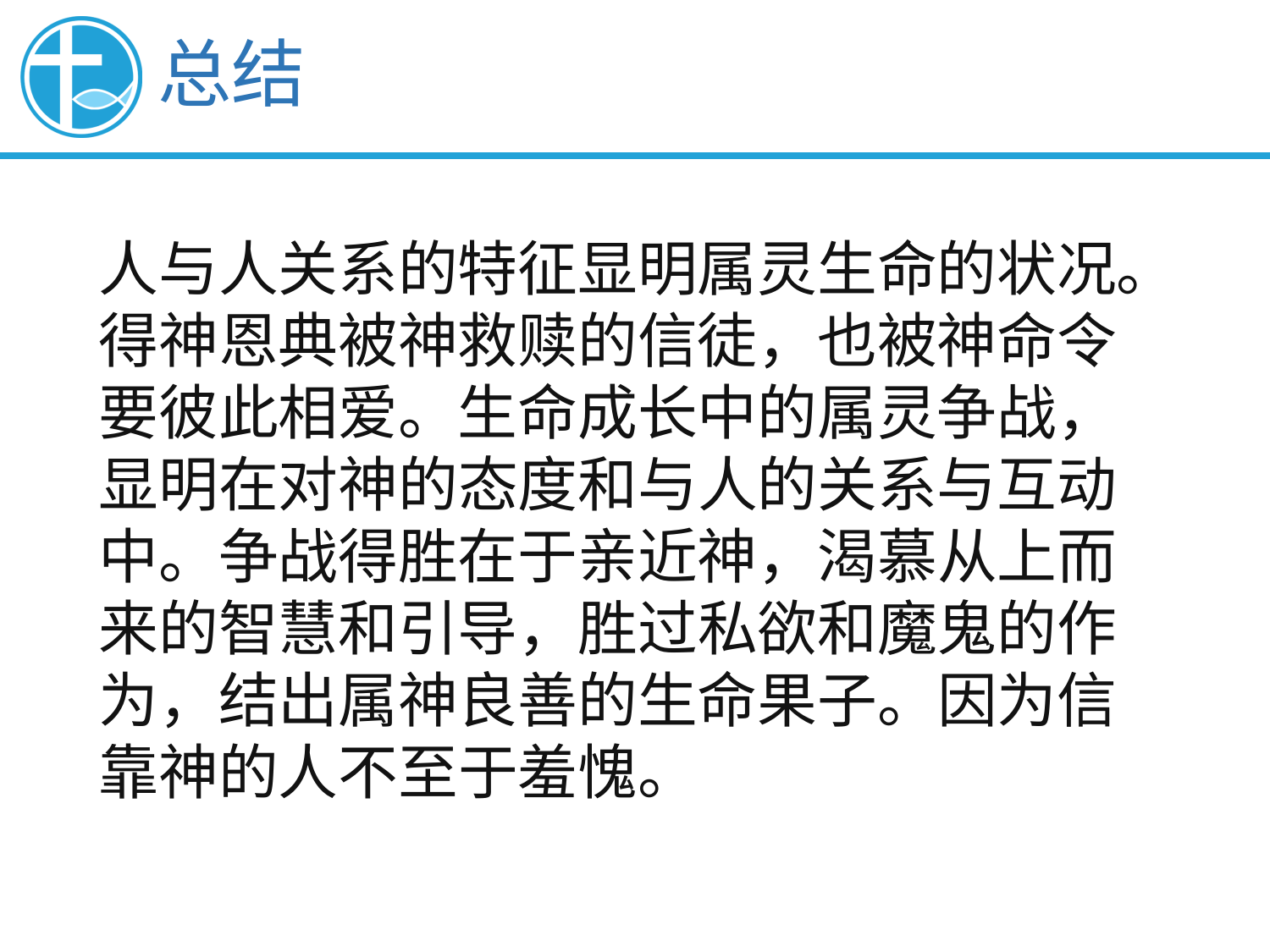

总结
人与人关系的特征显明属灵生命的状况。得神恩典被神救赎的信徒，也被神命令要彼此相爱。生命成长中的属灵争战，显明在对神的态度和与人的关系与互动中。争战得胜在于亲近神，渴慕从上而来的智慧和引导，胜过私欲和魔鬼的作为，结出属神良善的生命果子。因为信靠神的人不至于羞愧。